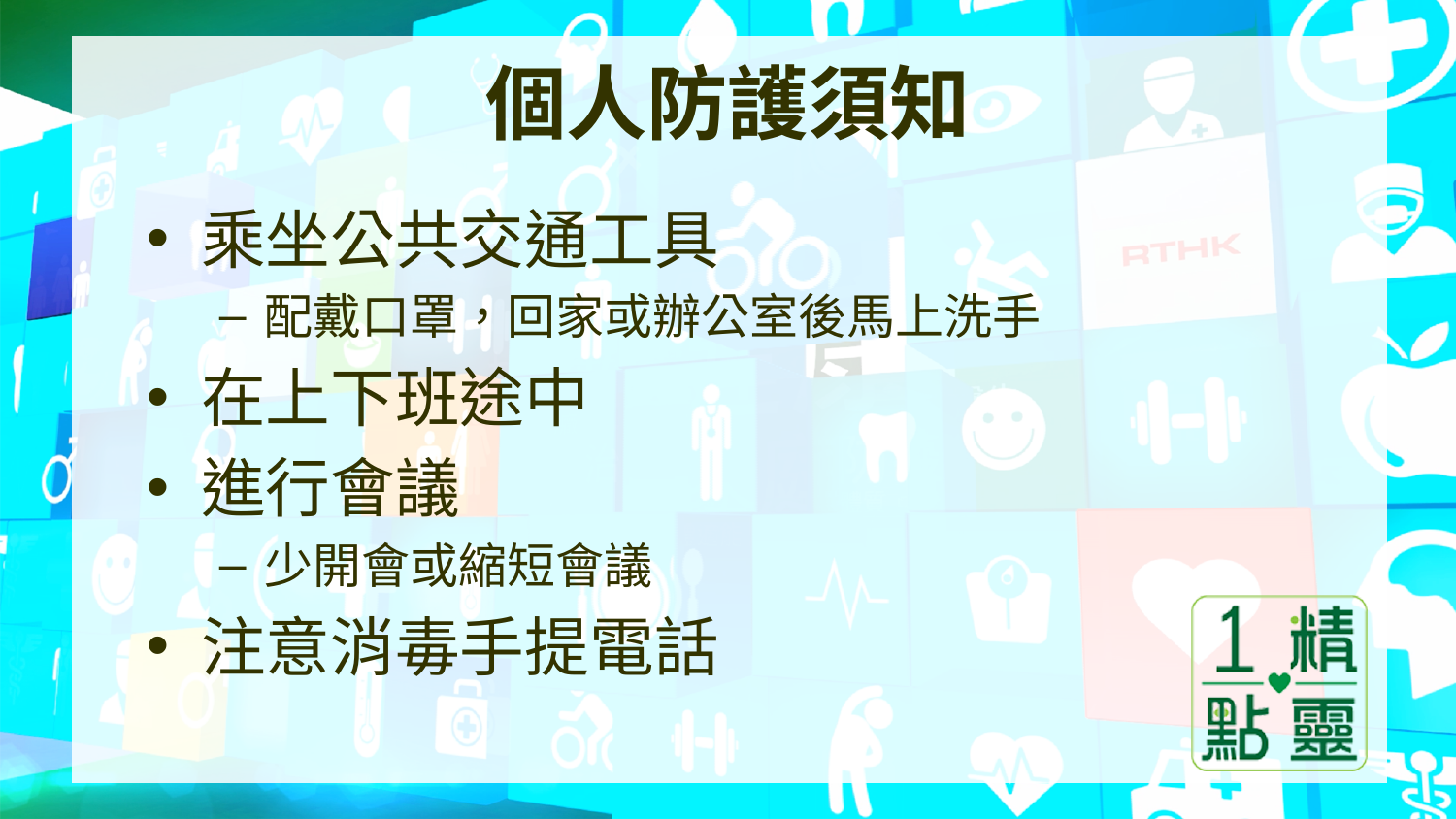

# 個人防護須知
乘坐公共交通工具
配戴口罩，回家或辦公室後馬上洗手
在上下班途中
進行會議
少開會或縮短會議
注意消毒手提電話